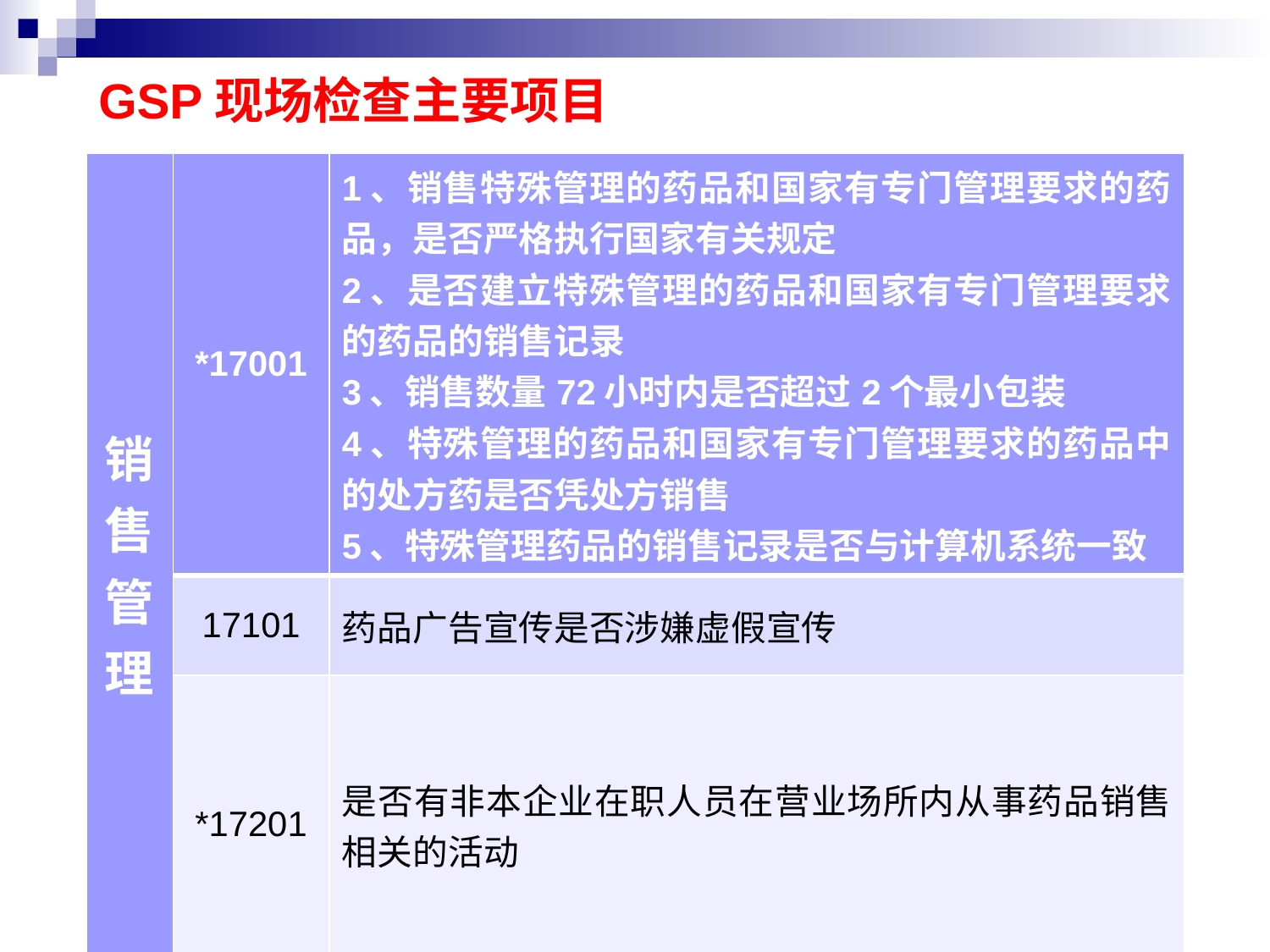

# GSP现场检查主要项目
| 销售管理 | \*17001 | 1、销售特殊管理的药品和国家有专门管理要求的药品，是否严格执行国家有关规定 2、是否建立特殊管理的药品和国家有专门管理要求的药品的销售记录 3、销售数量72小时内是否超过2个最小包装 4、特殊管理的药品和国家有专门管理要求的药品中的处方药是否凭处方销售 5、特殊管理药品的销售记录是否与计算机系统一致 |
| --- | --- | --- |
|  | 17101 | 药品广告宣传是否涉嫌虚假宣传 |
|  | \*17201 | 是否有非本企业在职人员在营业场所内从事药品销售相关的活动 |